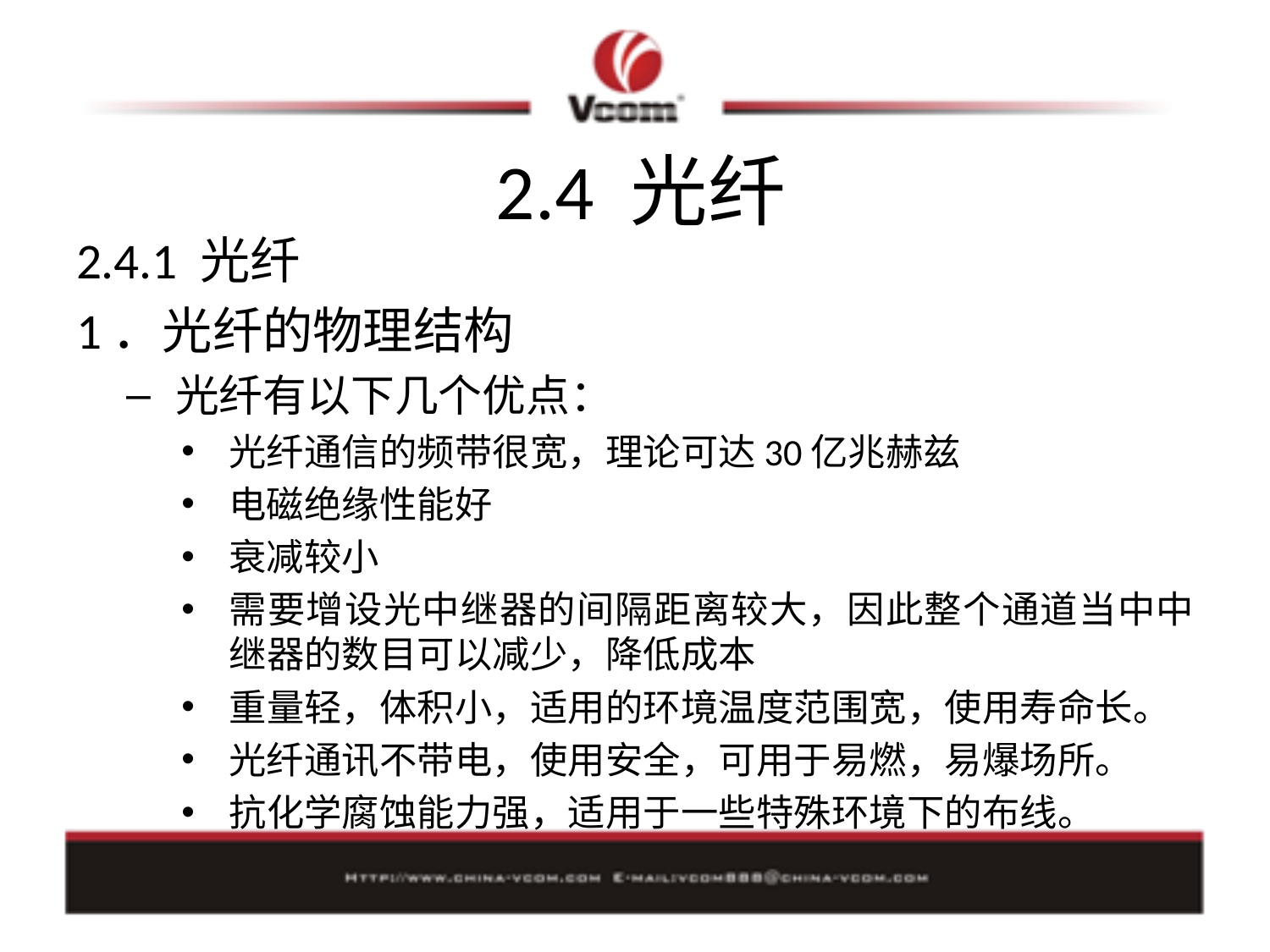

# 2.4 光纤
2.4.1 光纤
1．光纤的物理结构
光纤有以下几个优点：
光纤通信的频带很宽，理论可达30亿兆赫兹
电磁绝缘性能好
衰减较小
需要增设光中继器的间隔距离较大，因此整个通道当中中继器的数目可以减少，降低成本
重量轻，体积小，适用的环境温度范围宽，使用寿命长。
光纤通讯不带电，使用安全，可用于易燃，易爆场所。
抗化学腐蚀能力强，适用于一些特殊环境下的布线。